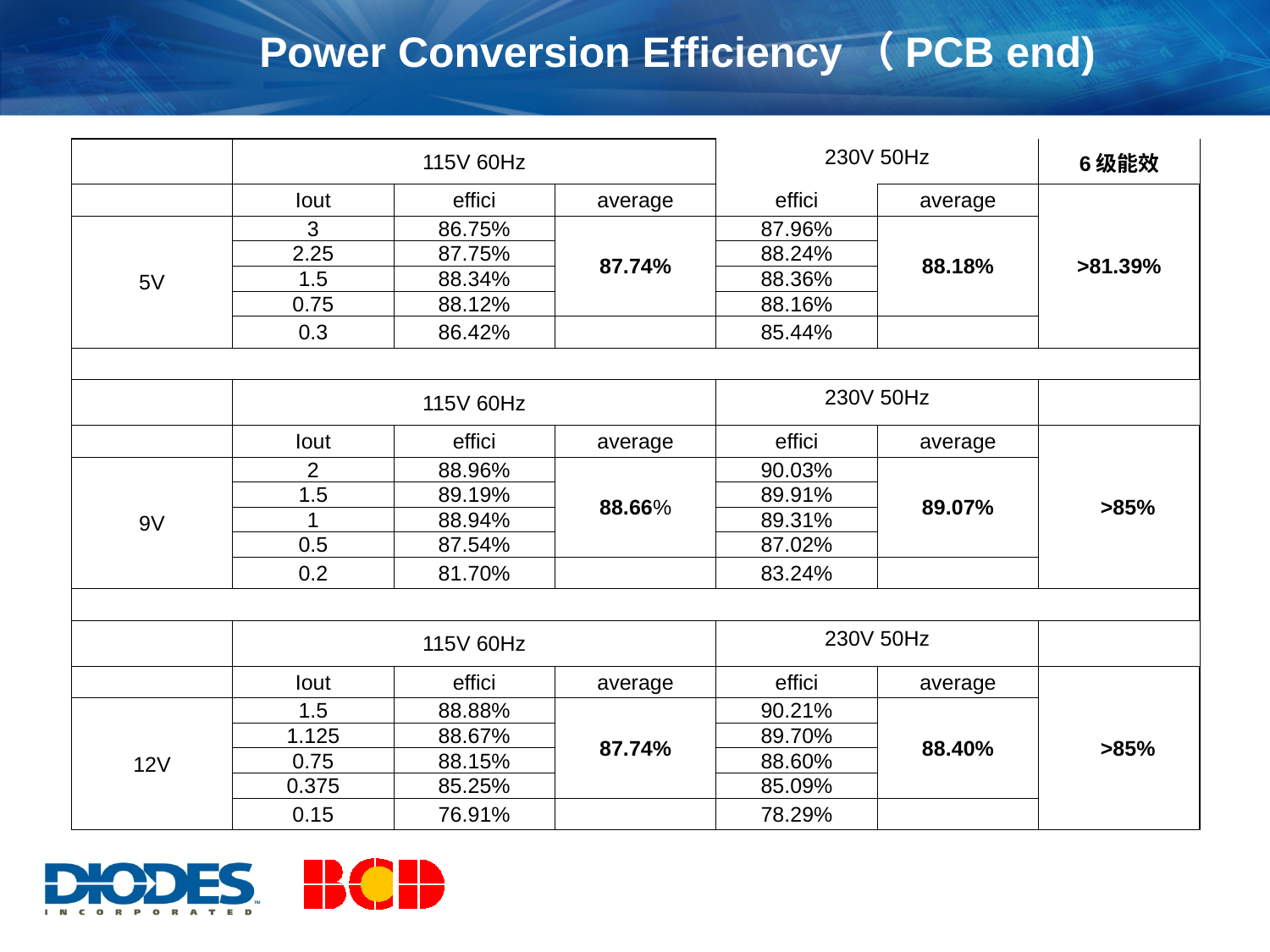

# Power Conversion Efficiency（PCB end)
|  | 115V 60Hz |  |  | 230V 50Hz |  | 6级能效 |
| --- | --- | --- | --- | --- | --- | --- |
|  | Iout | effici | average | effici | average | >81.39% |
| 5V | 3 | 86.75% | 87.74% | 87.96% | 88.18% |  |
|  | 2.25 | 87.75% |  | 88.24% |  |  |
|  | 1.5 | 88.34% |  | 88.36% |  |  |
|  | 0.75 | 88.12% |  | 88.16% |  |  |
|  | 0.3 | 86.42% |  | 85.44% |  |  |
|  |  |  |  |  |  |  |
|  | 115V 60Hz |  |  | 230V 50Hz |  |  |
|  | Iout | effici | average | effici | average | >85% |
| 9V | 2 | 88.96% | 88.66% | 90.03% | 89.07% |  |
|  | 1.5 | 89.19% |  | 89.91% |  |  |
|  | 1 | 88.94% |  | 89.31% |  |  |
|  | 0.5 | 87.54% |  | 87.02% |  |  |
|  | 0.2 | 81.70% |  | 83.24% |  |  |
|  |  |  |  |  |  |  |
|  | 115V 60Hz |  |  | 230V 50Hz |  |  |
|  | Iout | effici | average | effici | average | >85% |
| 12V | 1.5 | 88.88% | 87.74% | 90.21% | 88.40% |  |
|  | 1.125 | 88.67% |  | 89.70% |  |  |
|  | 0.75 | 88.15% |  | 88.60% |  |  |
|  | 0.375 | 85.25% |  | 85.09% |  |  |
|  | 0.15 | 76.91% |  | 78.29% |  |  |
7